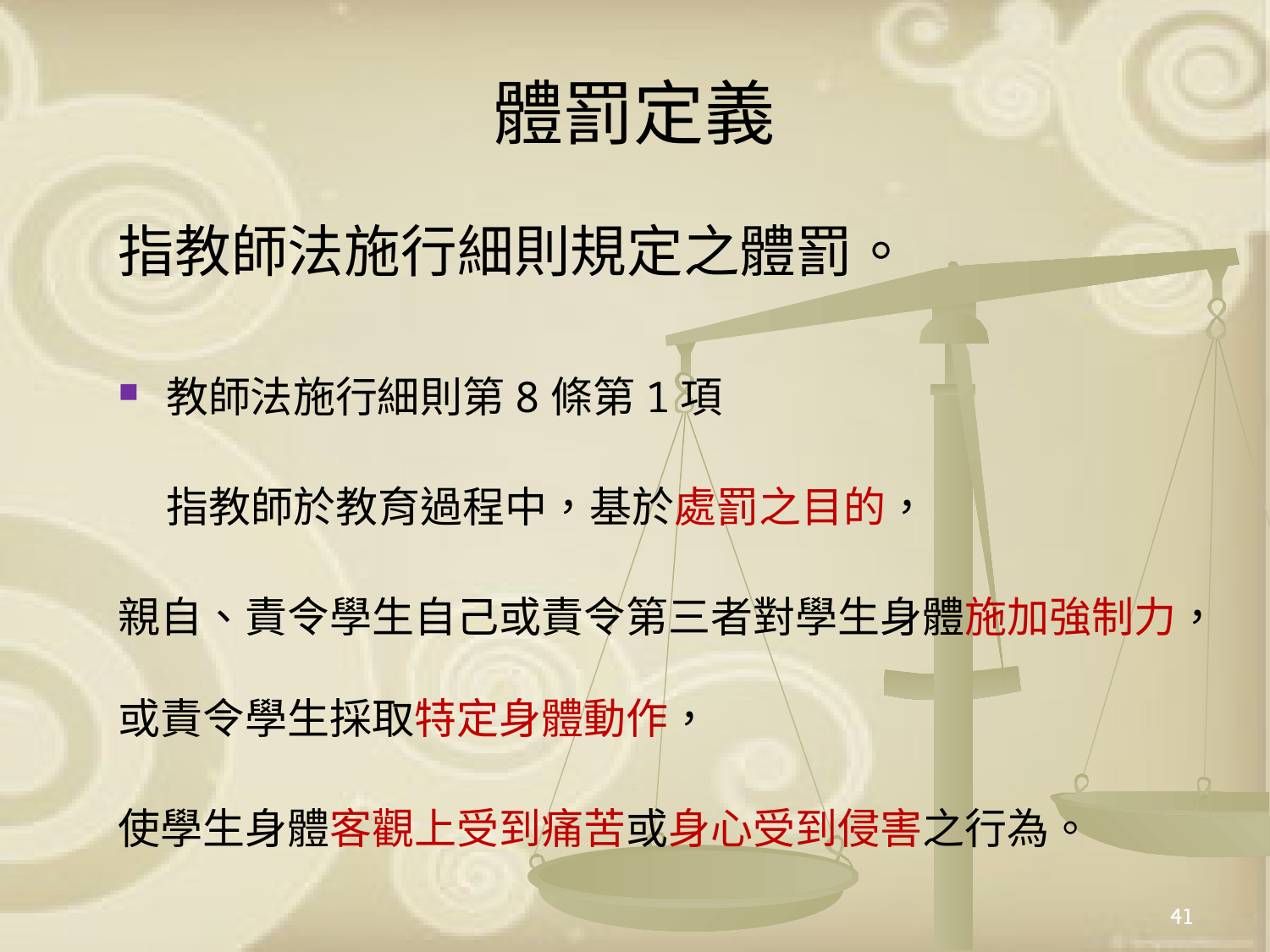

體罰定義
#

指教師法施行細則規定之體罰。

教師法施行細則第8條第1項
    指教師於教育過程中，基於處罰之目的，
親自、責令學生自己或責令第三者對學生身體施加強制力，或責令學生採取特定身體動作，
使學生身體客觀上受到痛苦或身心受到侵害之行為。

41